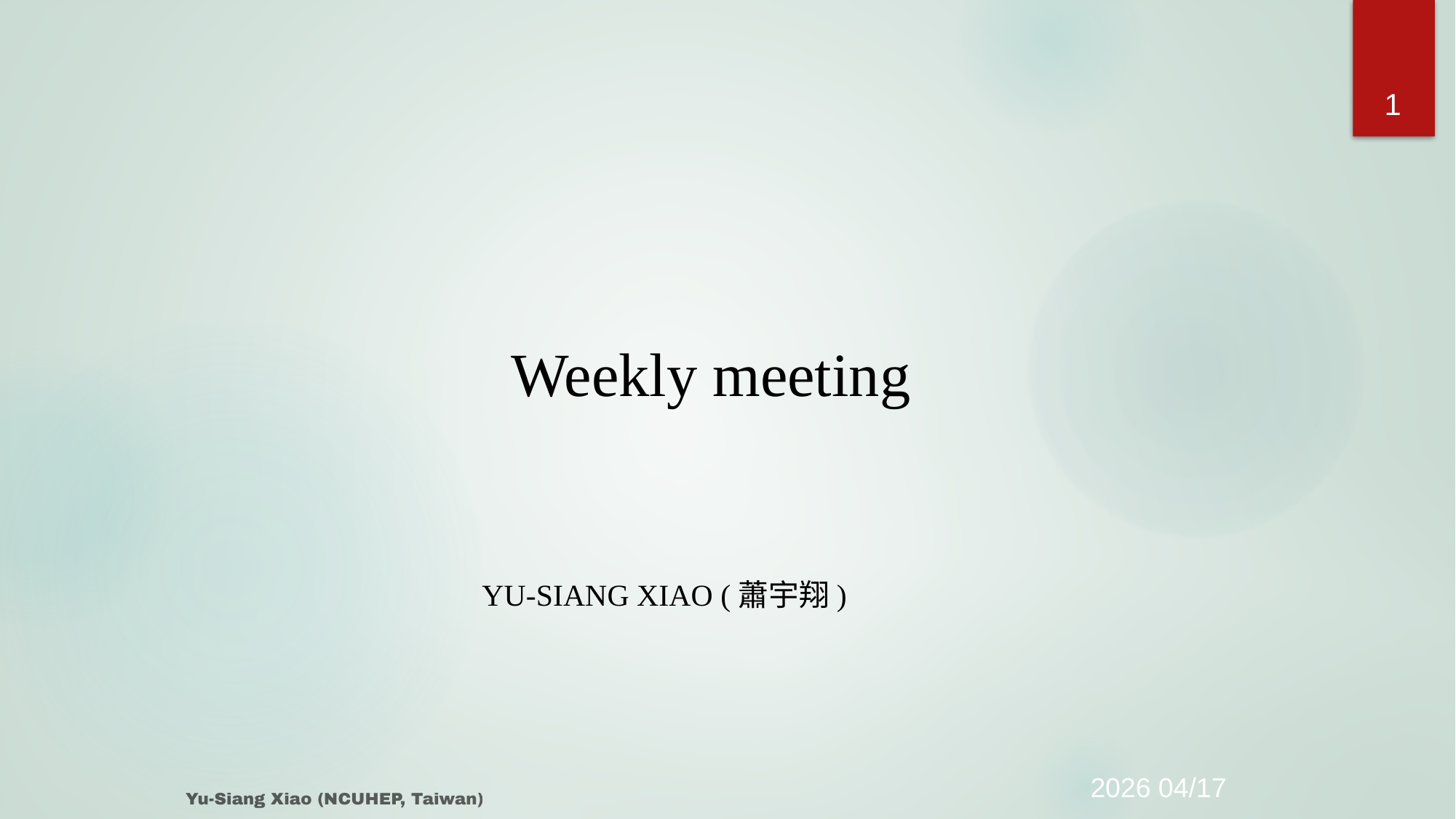

1
# Weekly meeting
Yu-Siang Xiao (蕭宇翔)
2026 04/17
Yu-Siang Xiao (NCUHEP, Taiwan)